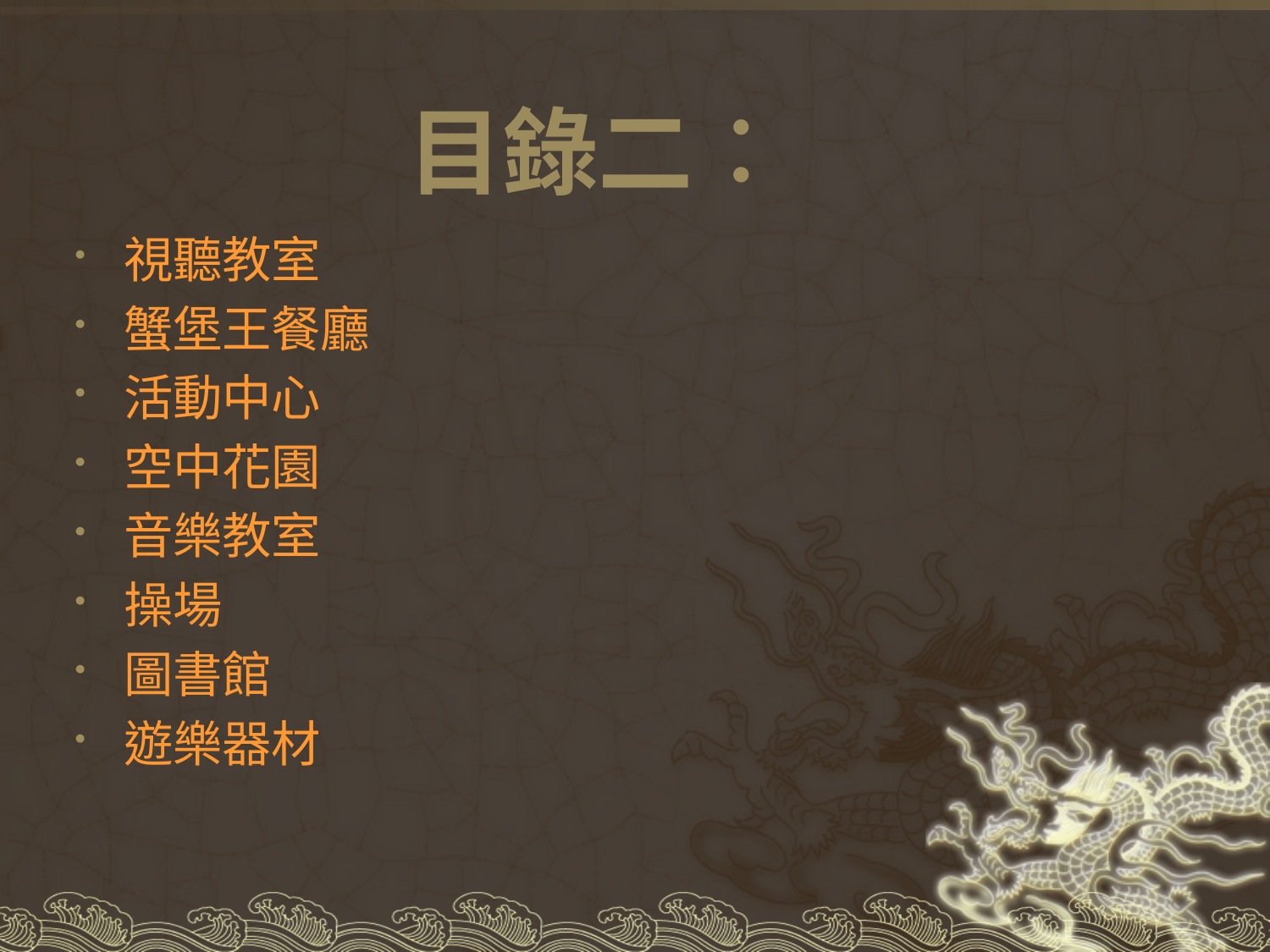

目錄二︰
視聽教室
蟹堡王餐廳
活動中心
空中花園
音樂教室
操場
圖書館
遊樂器材